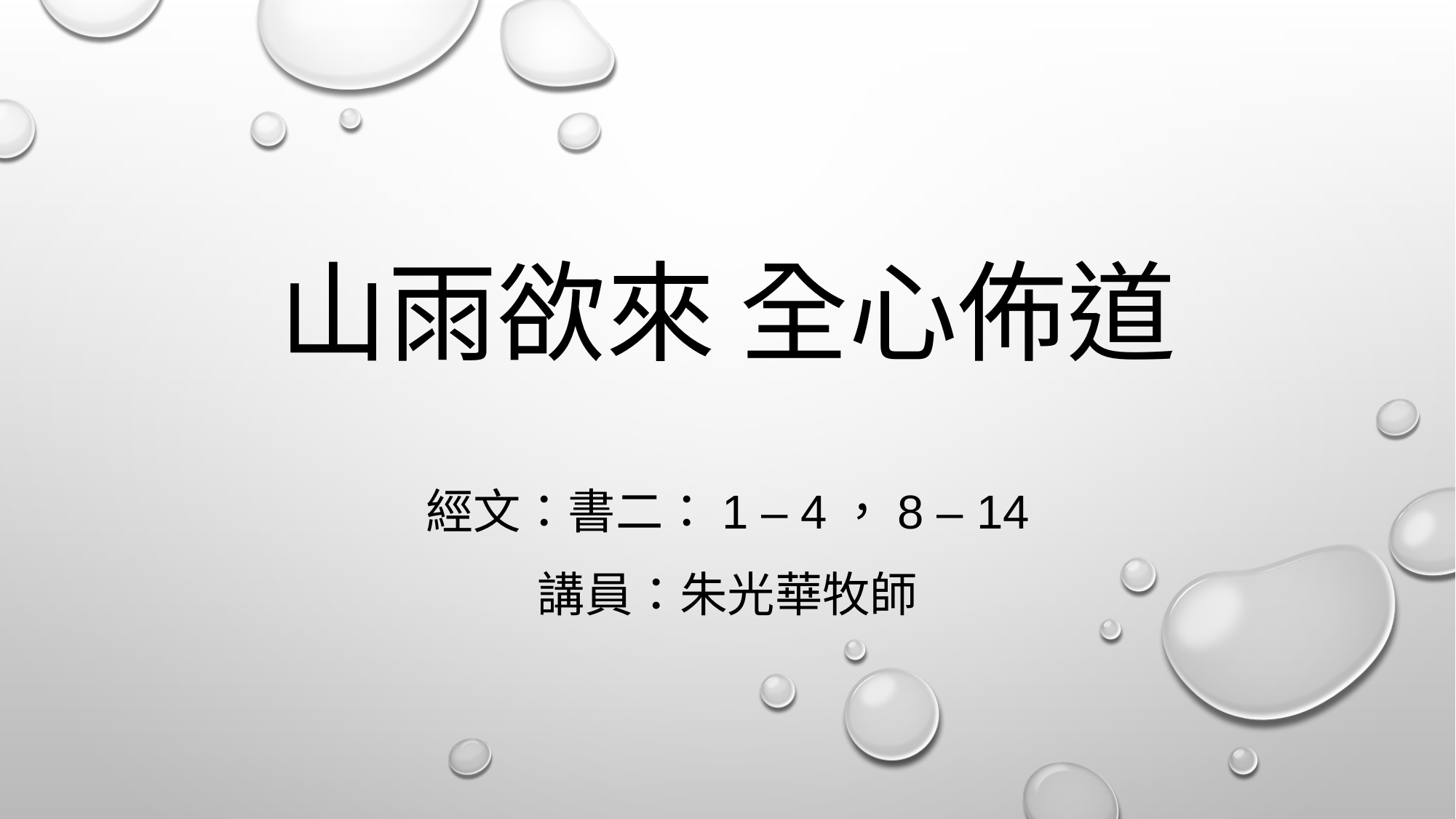

# 山雨欲來 全心佈道
經文：書二：1 – 4，8 – 14
講員：朱光華牧師